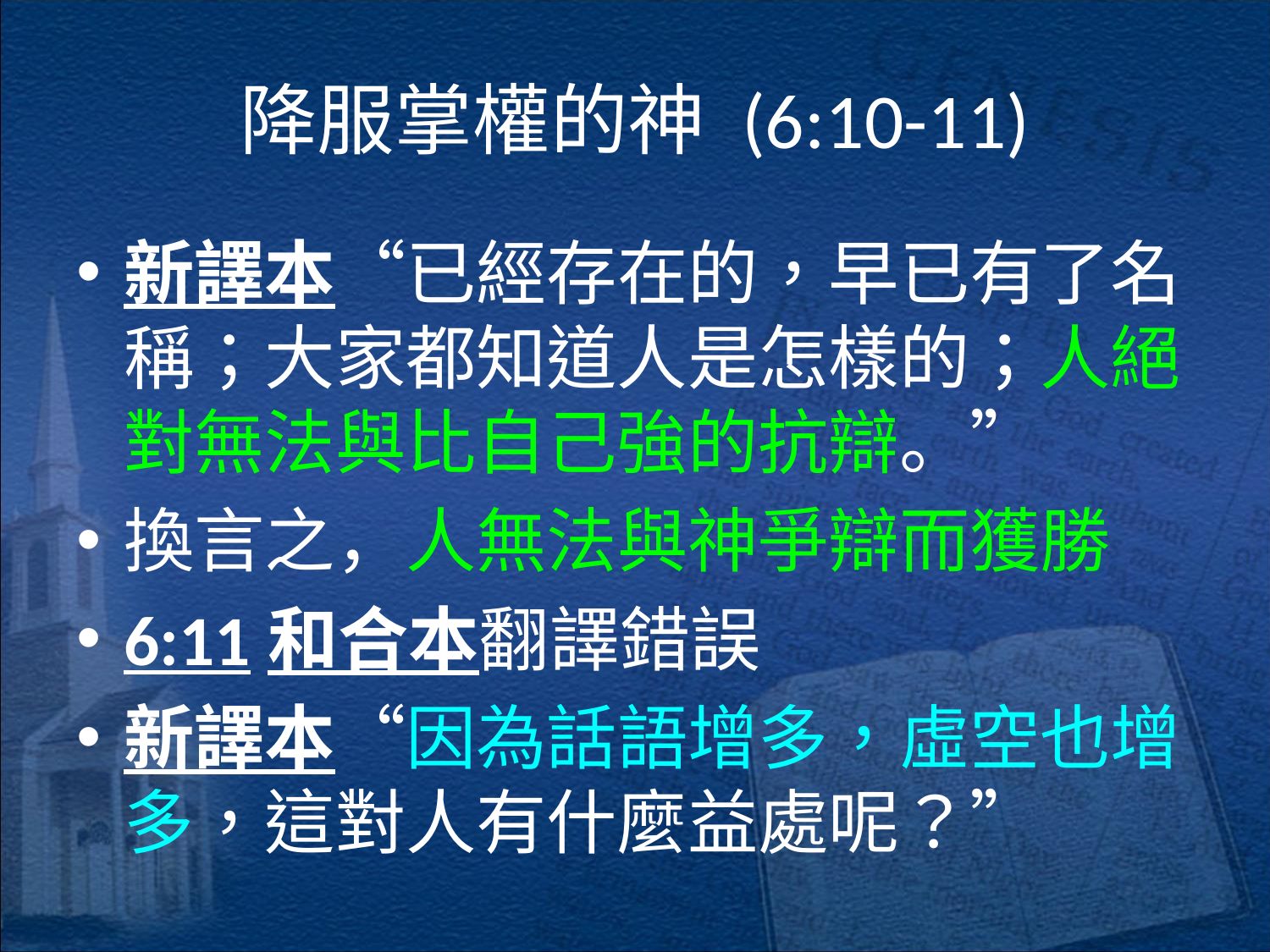

# 降服掌權的神 (6:10-11)
新譯本“已經存在的，早已有了名稱；大家都知道人是怎樣的；人絕對無法與比自己強的抗辯。”
換言之，人無法與神爭辯而獲勝
6:11和合本翻譯錯誤
新譯本“因為話語增多，虛空也增多，這對人有什麼益處呢？”